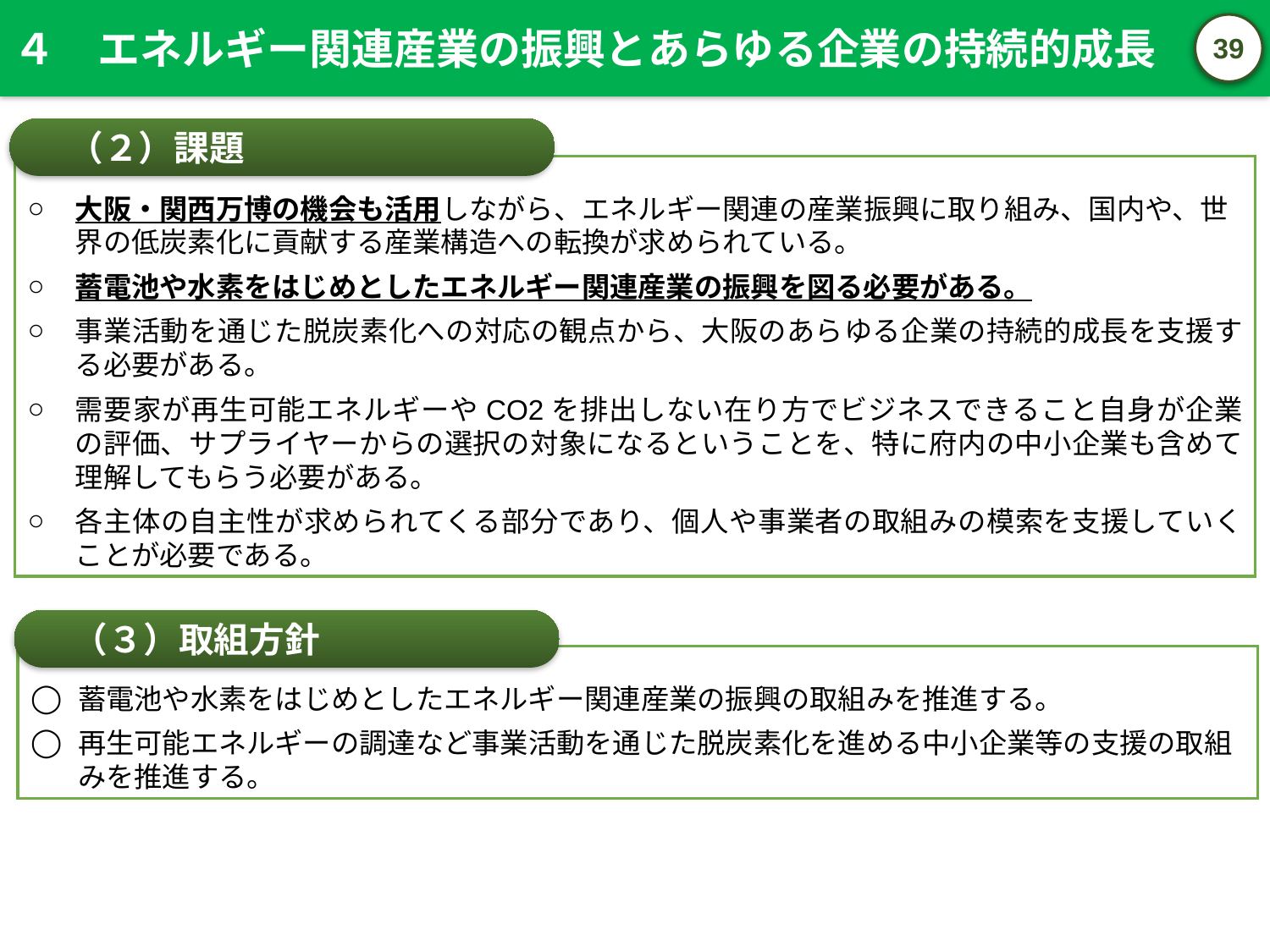

４　エネルギー関連産業の振興とあらゆる企業の持続的成長
39
（２）課題
大阪・関西万博の機会も活用しながら、エネルギー関連の産業振興に取り組み、国内や、世界の低炭素化に貢献する産業構造への転換が求められている。
蓄電池や水素をはじめとしたエネルギー関連産業の振興を図る必要がある。
事業活動を通じた脱炭素化への対応の観点から、大阪のあらゆる企業の持続的成長を支援する必要がある。
需要家が再生可能エネルギーやCO2を排出しない在り方でビジネスできること自身が企業の評価、サプライヤーからの選択の対象になるということを、特に府内の中⼩企業も含めて理解してもらう必要がある。
各主体の自主性が求められてくる部分であり、個人や事業者の取組みの模索を支援していくことが必要である。
（３）取組方針
蓄電池や水素をはじめとしたエネルギー関連産業の振興の取組みを推進する。
再生可能エネルギーの調達など事業活動を通じた脱炭素化を進める中小企業等の支援の取組みを推進する。